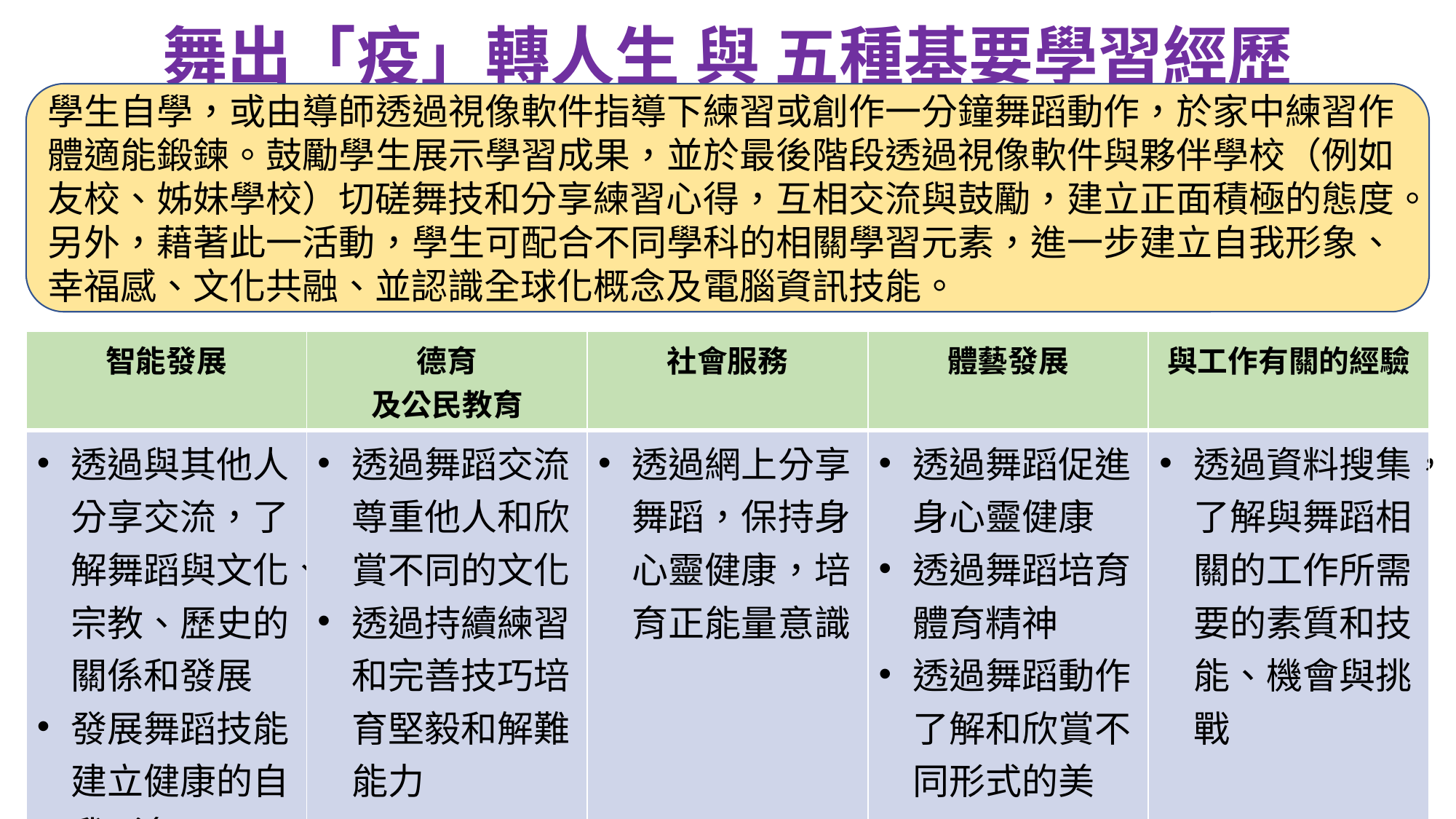

舞出「疫」轉人生 與 五種基要學習經歷
學生自學，或由導師透過視像軟件指導下練習或創作一分鐘舞蹈動作，於家中練習作體適能鍛鍊。鼓勵學生展示學習成果，並於最後階段透過視像軟件與夥伴學校（例如友校、姊妹學校）切磋舞技和分享練習心得，互相交流與鼓勵，建立正面積極的態度。另外，藉著此一活動，學生可配合不同學科的相關學習元素，進一步建立自我形象、幸福感、文化共融、並認識全球化概念及電腦資訊技能。
| 智能發展 | 德育 及公民教育 | 社會服務 | 體藝發展 | 與工作有關的經驗 |
| --- | --- | --- | --- | --- |
| 透過與其他人分享交流，了解舞蹈與文化、宗教、歷史的關係和發展 發展舞蹈技能建立健康的自我形象 | 透過舞蹈交流尊重他人和欣賞不同的文化 透過持續練習和完善技巧培育堅毅和解難能力 | 透過網上分享舞蹈，保持身心靈健康，培育正能量意識 | 透過舞蹈促進身心靈健康 透過舞蹈培育體育精神 透過舞蹈動作了解和欣賞不同形式的美 | 透過資料搜集，了解與舞蹈相關的工作所需要的素質和技能、機會與挑戰 |
7